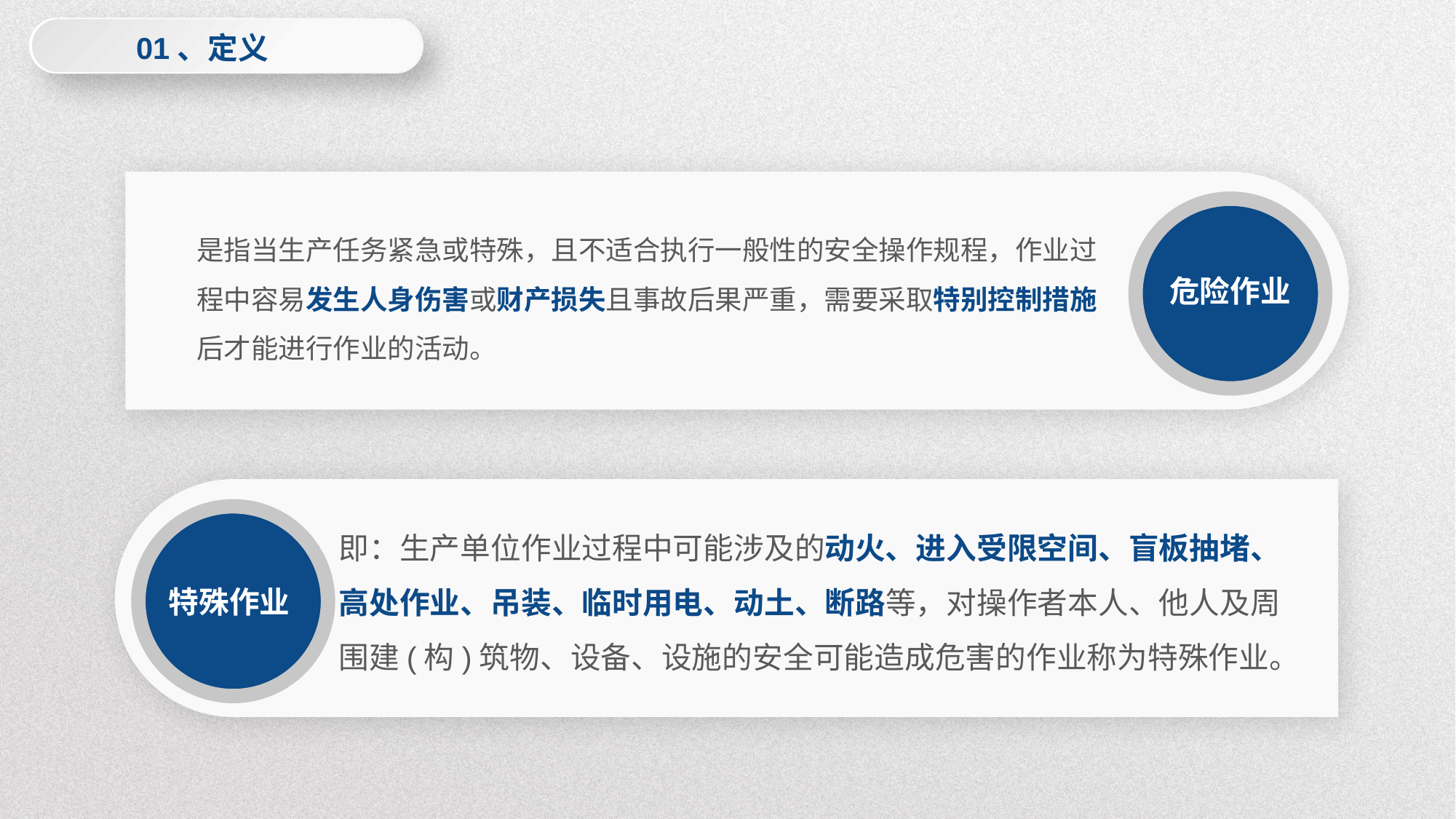

01、定义

是指当生产任务紧急或特殊，且不适合执行一般性的安全操作规程，作业过程中容易发生人身伤害或财产损失且事故后果严重，需要采取特别控制措施后才能进行作业的活动。
危险作业
即：生产单位作业过程中可能涉及的动火、进入受限空间、盲板抽堵、高处作业、吊装、临时用电、动土、断路等，对操作者本人、他人及周围建(构)筑物、设备、设施的安全可能造成危害的作业称为特殊作业。

特殊作业